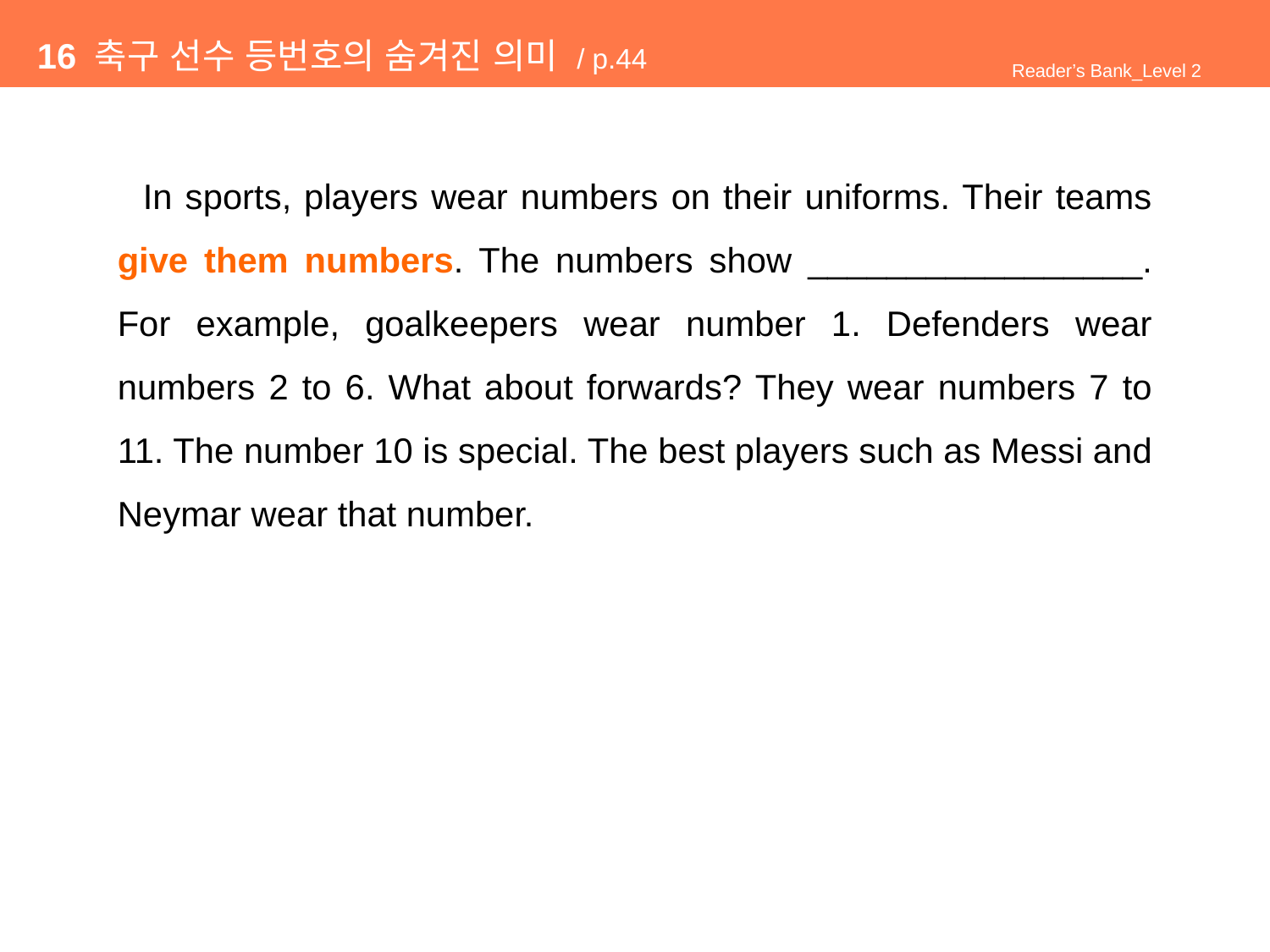

# 16 축구 선수 등번호의 숨겨진 의미 / p.44
Reader’s Bank_Level 2

  In sports, players wear numbers on their uniforms. Their teams give them numbers. The numbers show _________________. For example, goalkeepers wear number 1. Defenders wear numbers 2 to 6. What about forwards? They wear numbers 7 to 11. The number 10 is special. The best players such as Messi and Neymar wear that number.